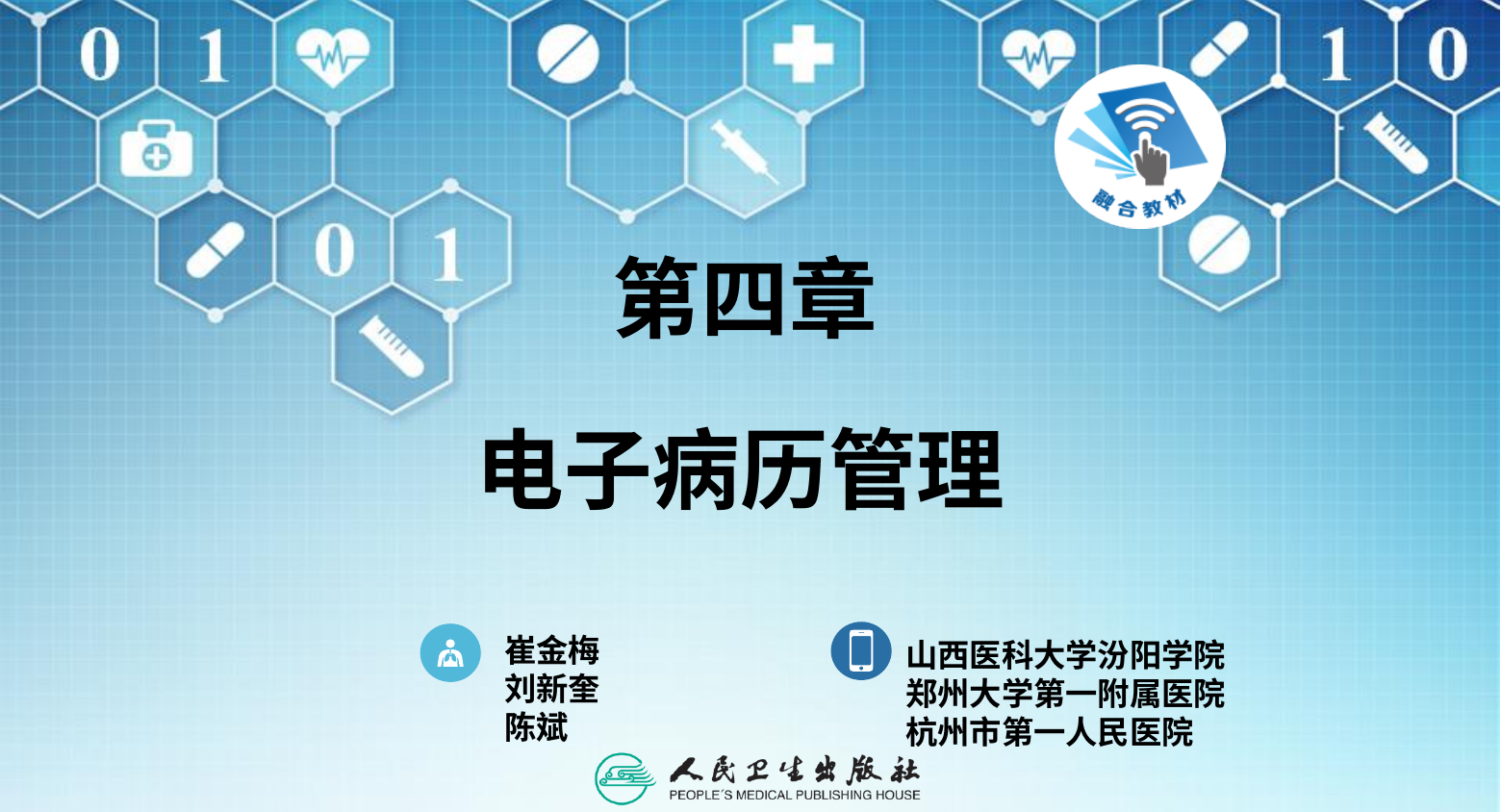

第四章
电子病历管理

崔金梅
刘新奎
陈斌

山西医科大学汾阳学院
郑州大学第一附属医院
杭州市第一人民医院